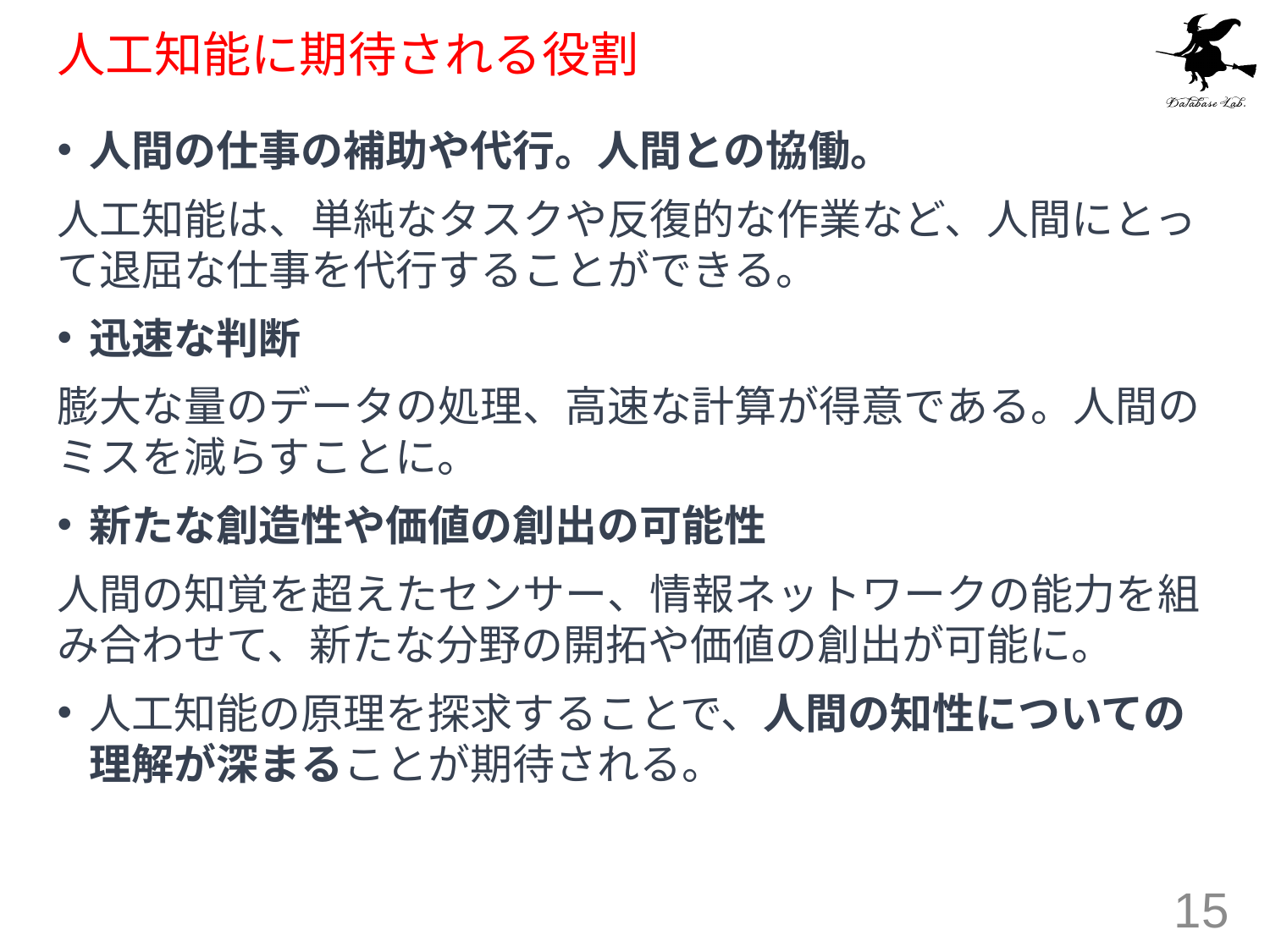

# 人工知能に期待される役割
人間の仕事の補助や代行。人間との協働。
人工知能は、単純なタスクや反復的な作業など、人間にとって退屈な仕事を代行することができる。
迅速な判断
膨大な量のデータの処理、高速な計算が得意である。人間のミスを減らすことに。
新たな創造性や価値の創出の可能性
人間の知覚を超えたセンサー、情報ネットワークの能力を組み合わせて、新たな分野の開拓や価値の創出が可能に。
人工知能の原理を探求することで、人間の知性についての理解が深まることが期待される。

15